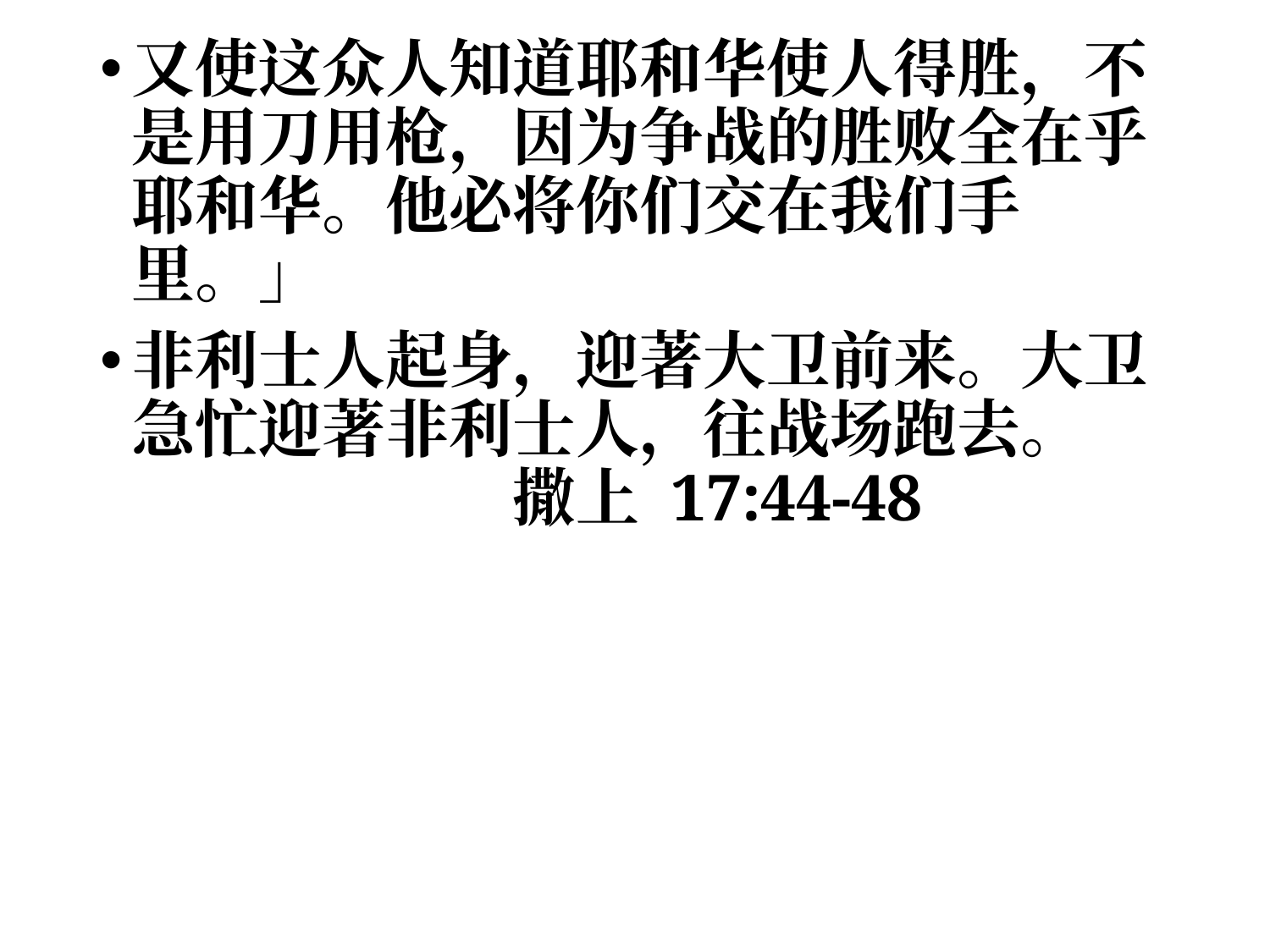

又使这众人知道耶和华使人得胜，不是用刀用枪，因为争战的胜败全在乎耶和华。他必将你们交在我们手里。」
非利士人起身，迎著大卫前来。大卫急忙迎著非利士人，往战场跑去。 				撒上 17:44-48